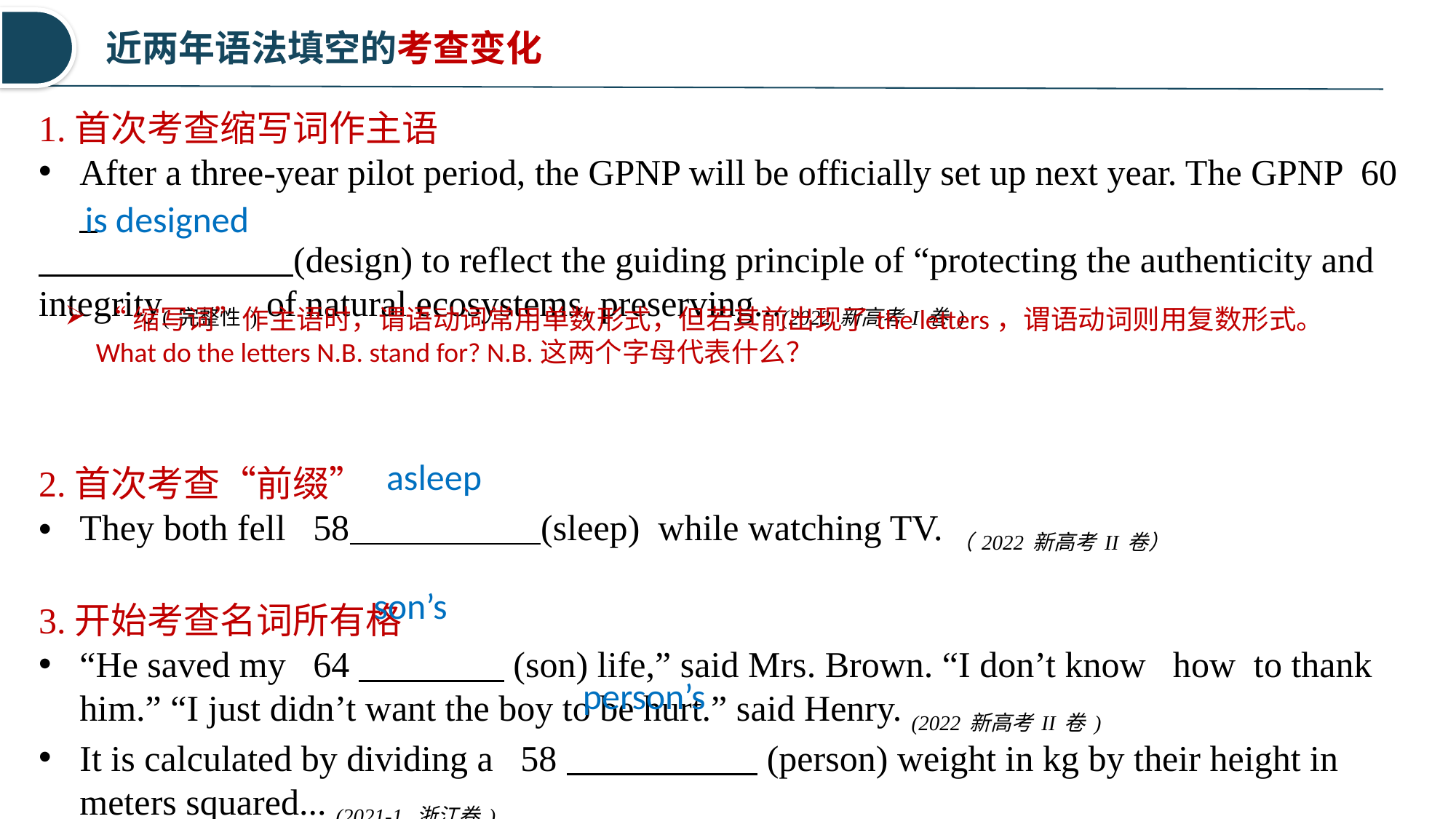

近两年语法填空的考查变化
1.首次考查缩写词作主语
After a three-year pilot period, the GPNP will be officially set up next year. The GPNP  60
                            (design) to reflect the guiding principle of “protecting the authenticity and integrity(完整性) of natural ecosystems, preserving...(2022新高考I卷)

2.首次考查“前缀”
They both fell   58                     (sleep)  while watching TV.（2022新高考II卷）

3.开始考查名词所有格
“He saved my   64                  (son) life,” said Mrs. Brown. “I don’t know   how  to thank him.” “I just didn’t want the boy to be hurt.” said Henry. (2022新高考II卷)
It is calculated by dividing a   58                       (person) weight in kg by their height in meters squared... (2021-1 浙江卷)
is designed
“缩写词”作主语时，谓语动词常用单数形式，但若其前出现了the letters，谓语动词则用复数形式。
     What do the letters N.B. stand for? N.B.这两个字母代表什么？
asleep
son’s
person’s